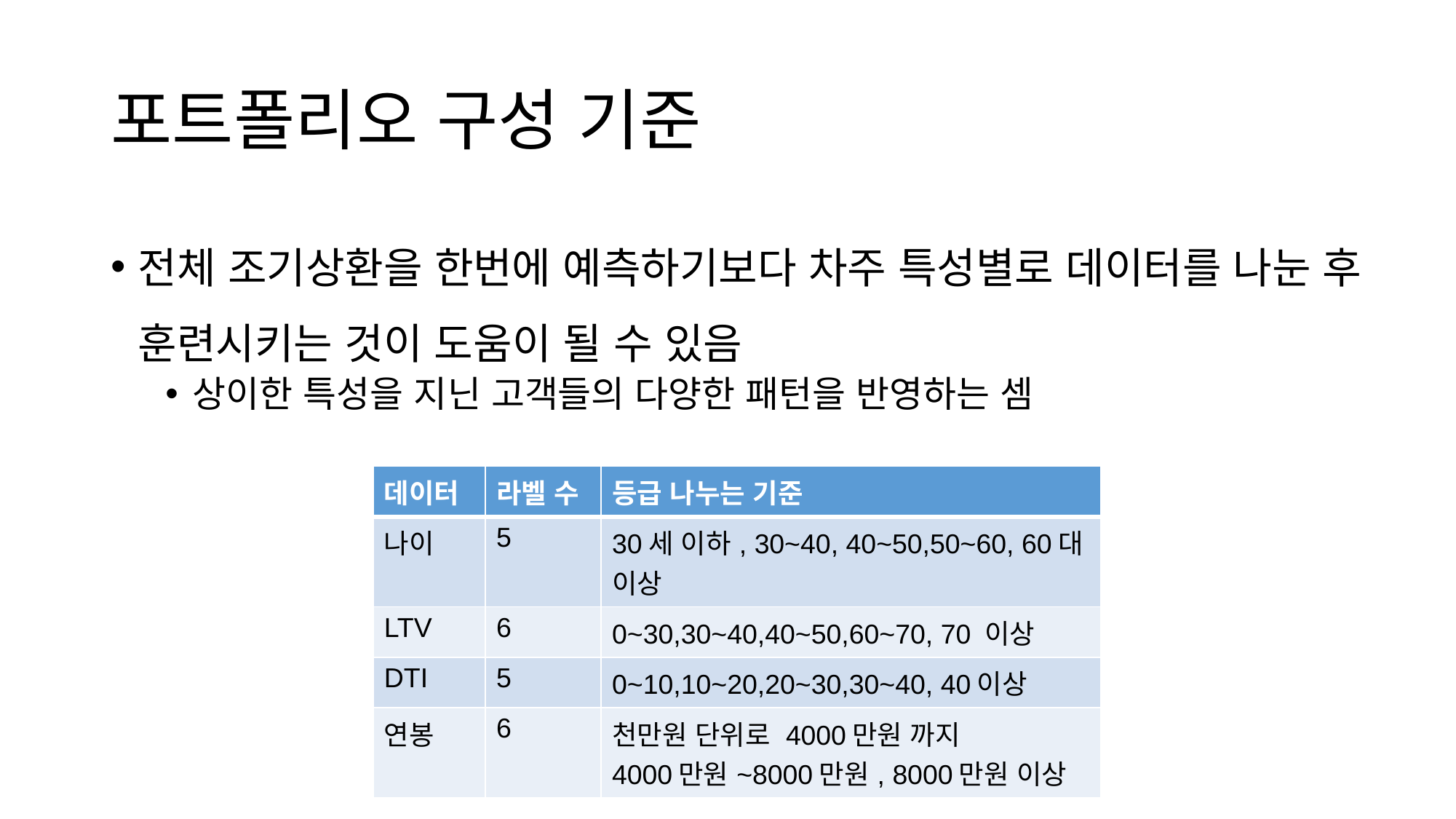

# 포트폴리오 구성 기준
전체 조기상환을 한번에 예측하기보다 차주 특성별로 데이터를 나눈 후 훈련시키는 것이 도움이 될 수 있음
상이한 특성을 지닌 고객들의 다양한 패턴을 반영하는 셈
| 데이터 | 라벨 수 | 등급 나누는 기준 |
| --- | --- | --- |
| 나이 | 5 | 30세 이하, 30~40, 40~50,50~60, 60대 이상 |
| LTV | 6 | 0~30,30~40,40~50,60~70, 70 이상 |
| DTI | 5 | 0~10,10~20,20~30,30~40, 40이상 |
| 연봉 | 6 | 천만원 단위로 4000만원 까지 4000만원~8000만원, 8000만원 이상 |